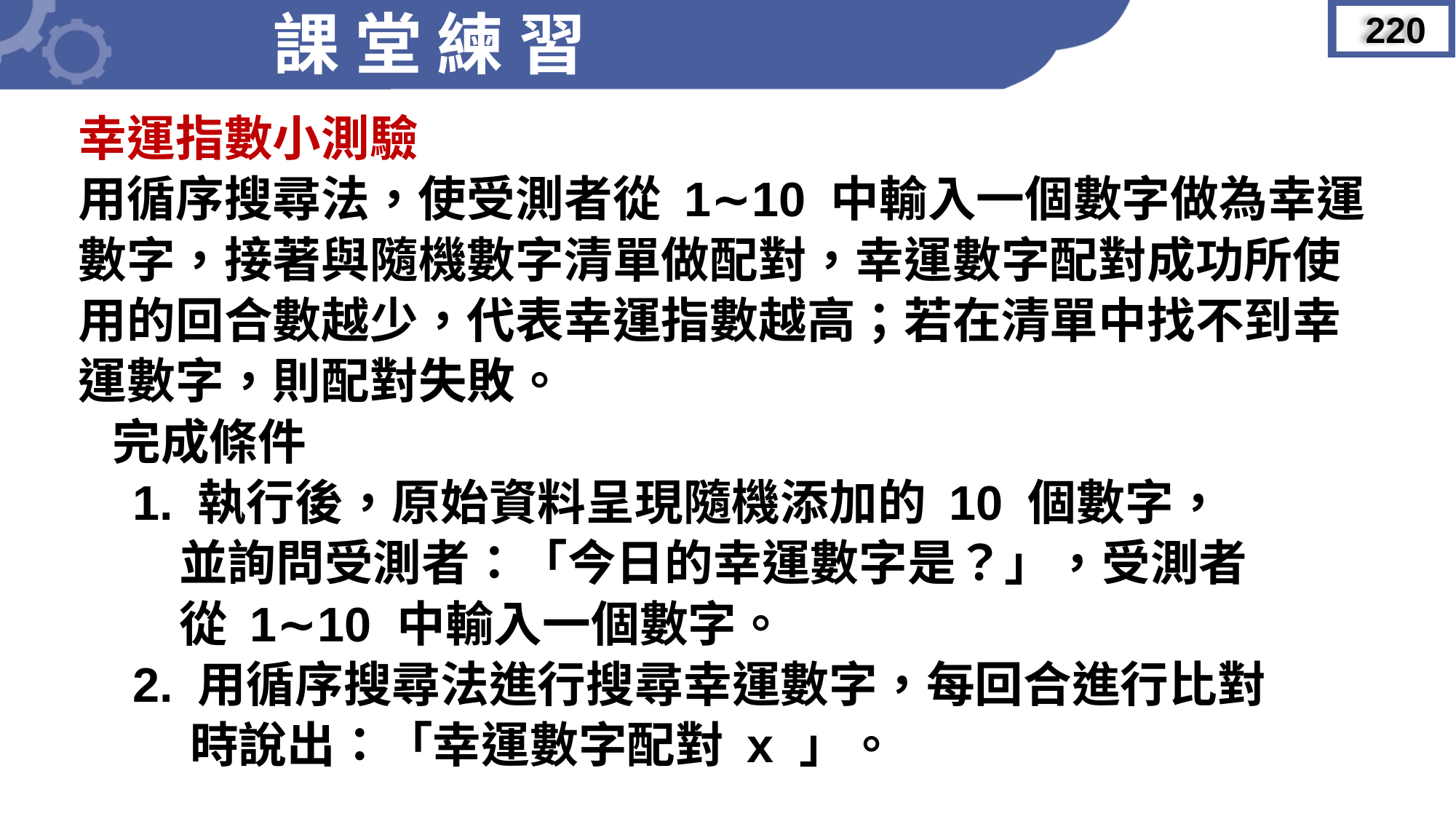

課 堂 練 習
220

幸運指數小測驗
用循序搜尋法，使受測者從 1∼10 中輸入一個數字做為幸運
數字，接著與隨機數字清單做配對，幸運數字配對成功所使
用的回合數越少，代表幸運指數越高；若在清單中找不到幸
運數字，則配對失敗。
  完成條件
    1. 執行後，原始資料呈現隨機添加的 10 個數字，
        並詢問受測者：「今日的幸運數字是？」，受測者
        從 1∼10 中輸入一個數字。
    2. 用循序搜尋法進行搜尋幸運數字，每回合進行比對
         時說出：「幸運數字配對 x 」。

。